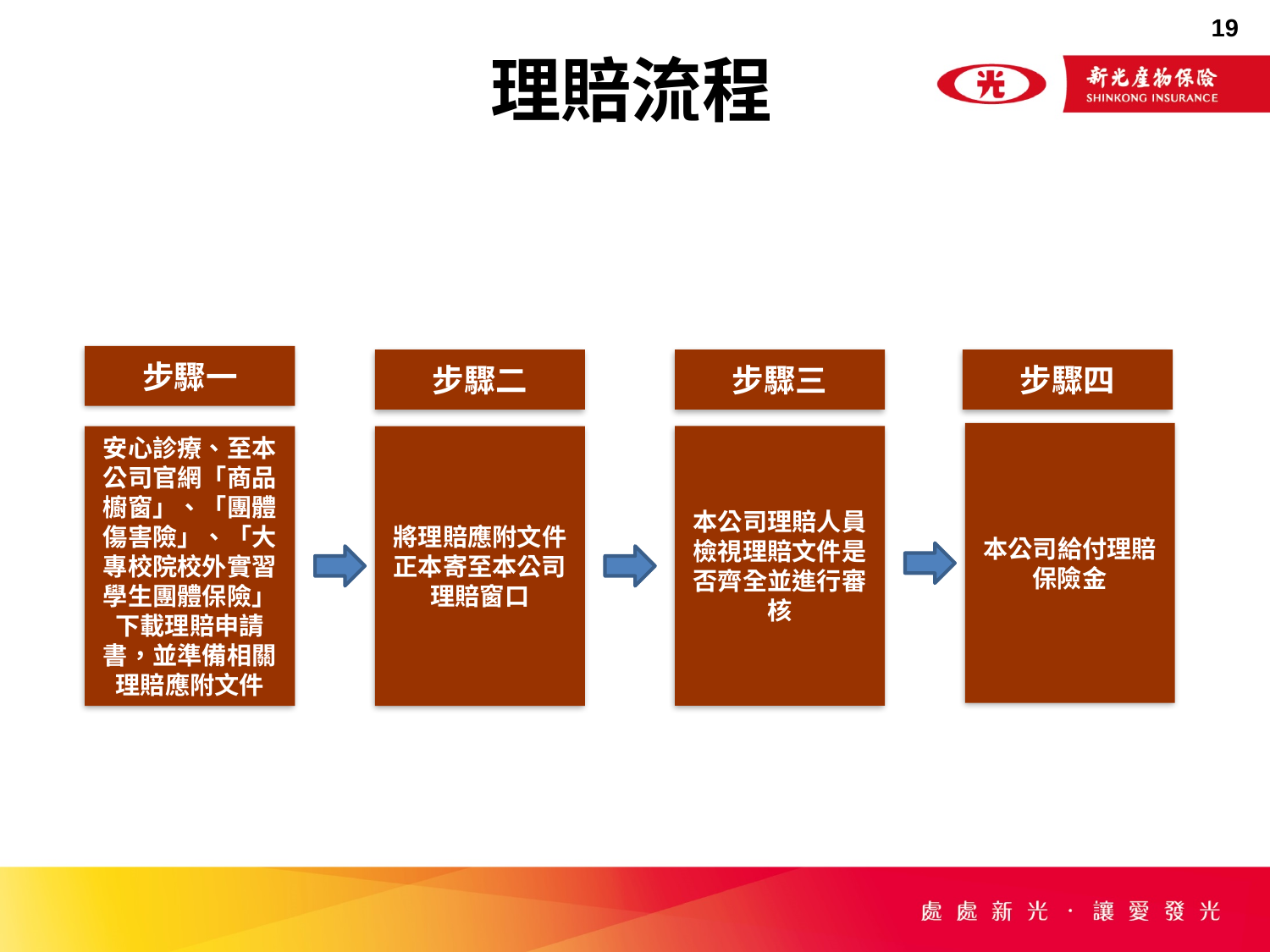

理賠流程
步驟一
步驟二
步驟三
步驟四
本公司給付理賠保險金
本公司理賠人員檢視理賠文件是否齊全並進行審核
安心診療、至本公司官網「商品櫥窗」、「團體傷害險」、「大專校院校外實習學生團體保險」下載理賠申請書，並準備相關理賠應附文件
將理賠應附文件正本寄至本公司理賠窗口